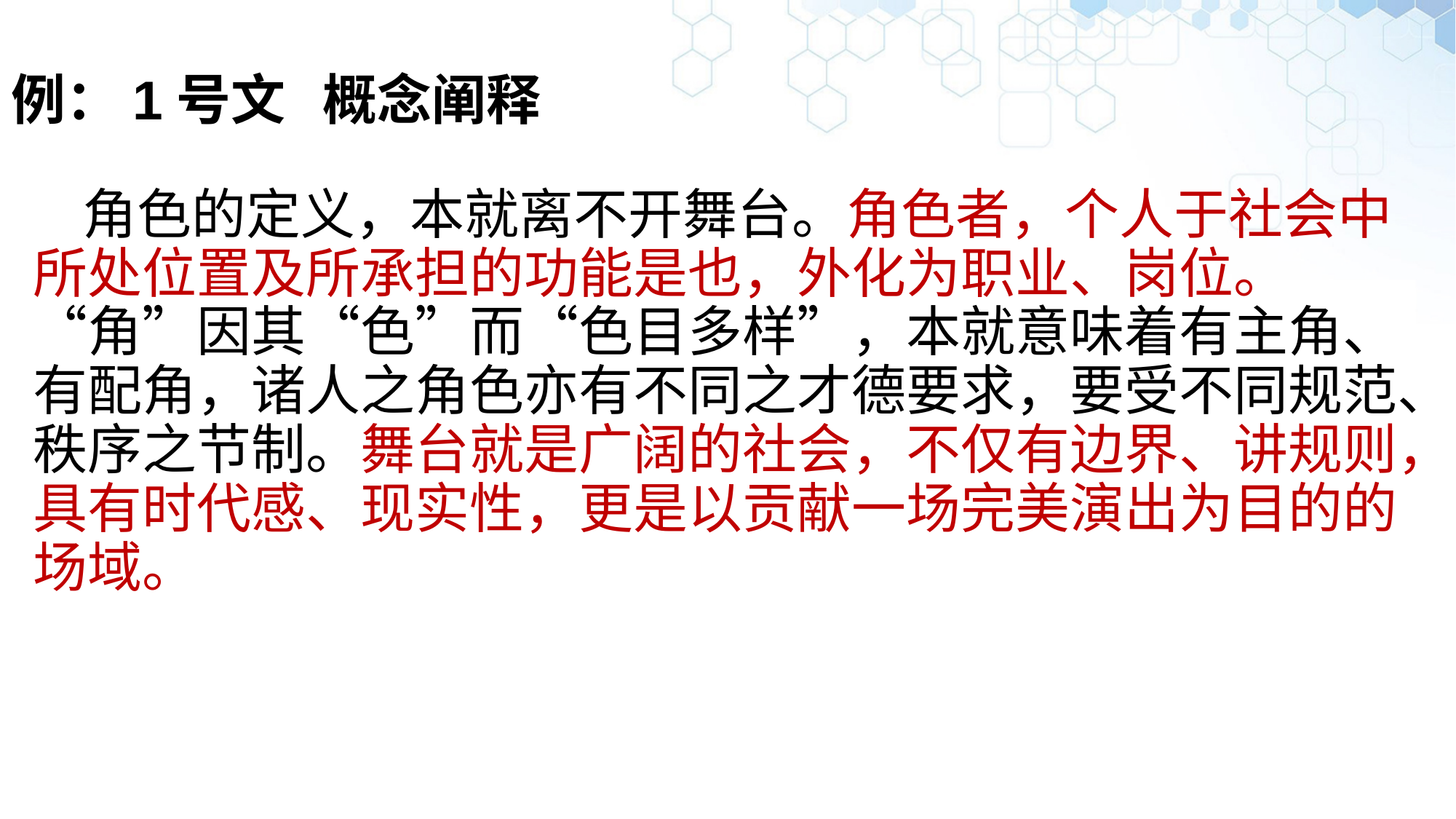

# 例：1号文   概念阐释
   角色的定义，本就离不开舞台。角色者，个人于社会中所处位置及所承担的功能是也，外化为职业、岗位。“角”因其“色”而“色目多样”，本就意味着有主角、有配角，诸人之角色亦有不同之才德要求，要受不同规范、秩序之节制。舞台就是广阔的社会，不仅有边界、讲规则，具有时代感、现实性，更是以贡献一场完美演出为目的的场域。